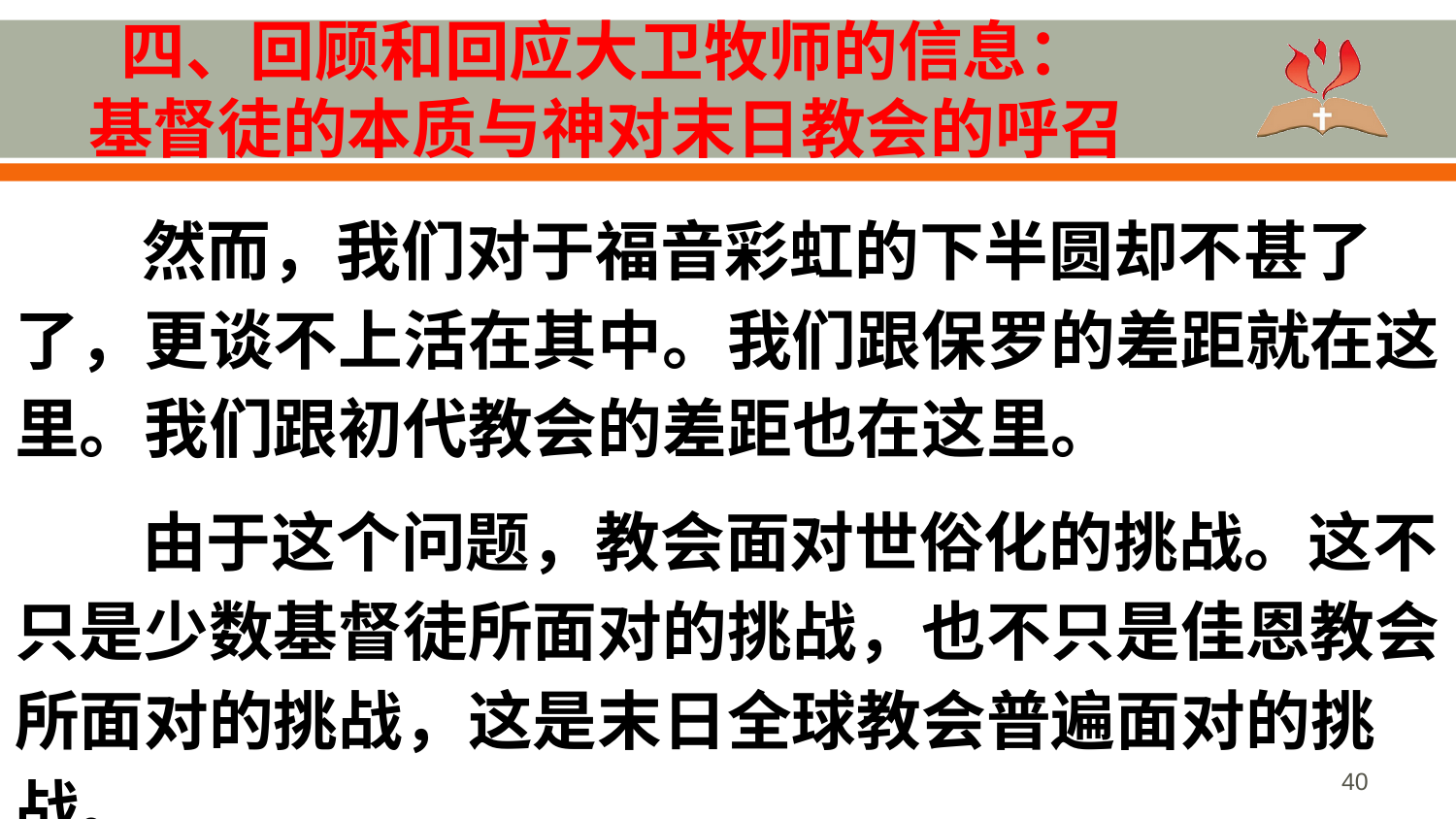

# 四、回顾和回应大卫牧师的信息： 基督徒的本质与神对末日教会的呼召
然而，我们对于福音彩虹的下半圆却不甚了了，更谈不上活在其中。我们跟保罗的差距就在这里。我们跟初代教会的差距也在这里。
由于这个问题，教会面对世俗化的挑战。这不只是少数基督徒所面对的挑战，也不只是佳恩教会所面对的挑战，这是末日全球教会普遍面对的挑战。

40